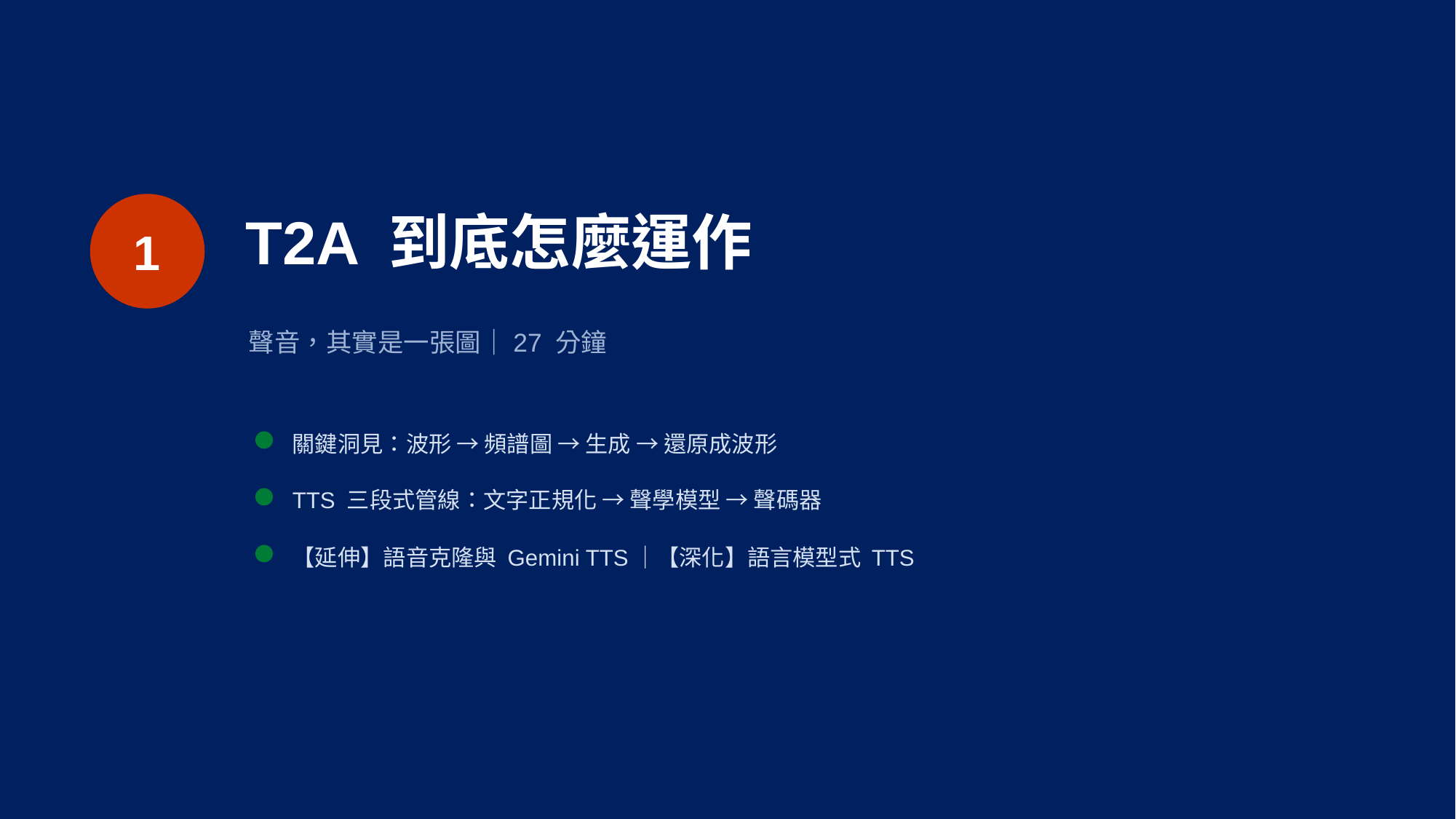

1
T2A 到底怎麼運作
聲音，其實是一張圖｜27 分鐘
關鍵洞見：波形 → 頻譜圖 → 生成 → 還原成波形

TTS 三段式管線：文字正規化 → 聲學模型 → 聲碼器

【延伸】語音克隆與 Gemini TTS｜【深化】語言模型式 TTS